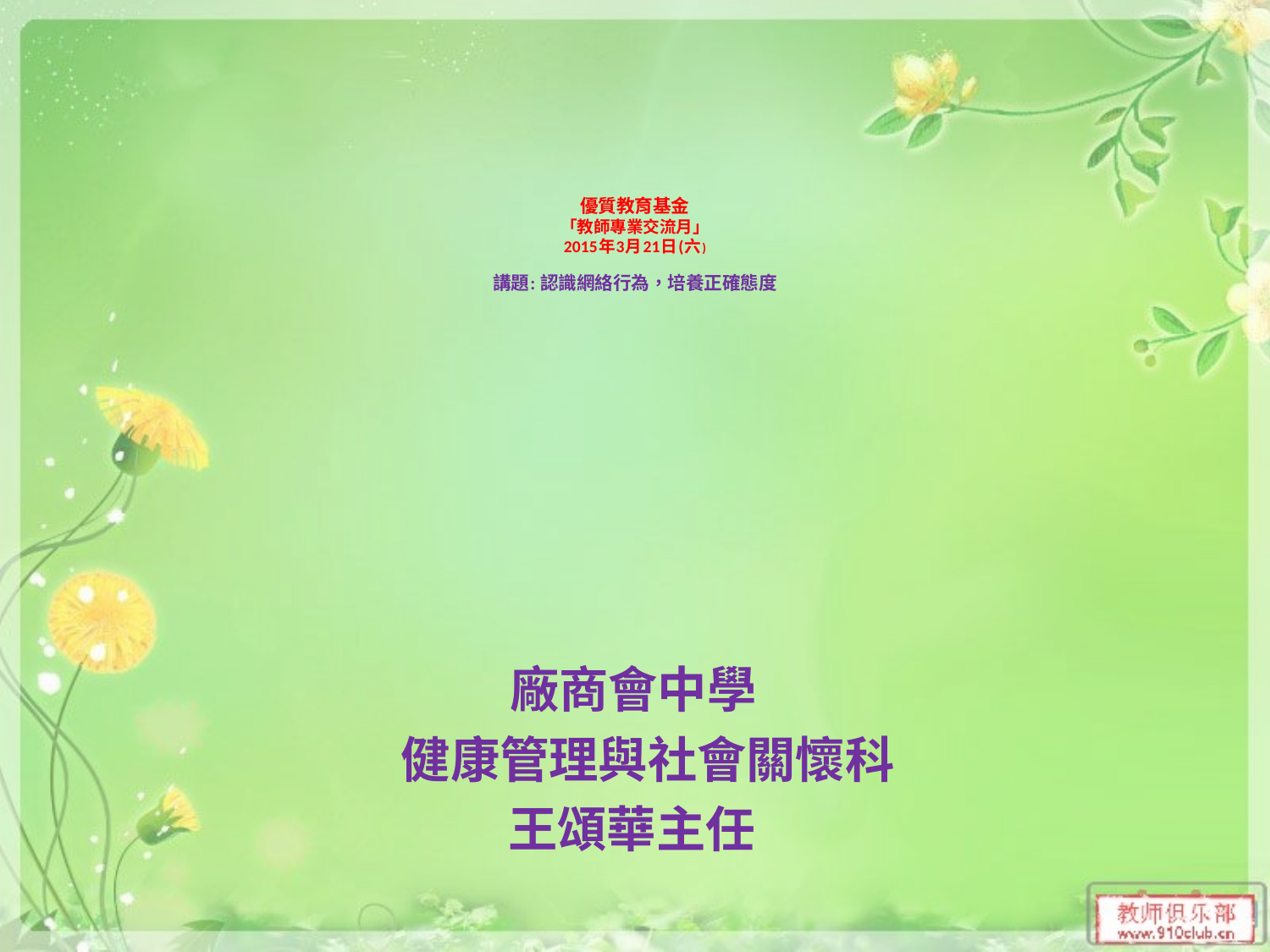

# 優質教育基金 「教師專業交流月」 2015年3月21日(六) 講題: 認識網絡行為，培養正確態度

 廠商會中學
    健康管理與社會關懷科
 王頌華主任